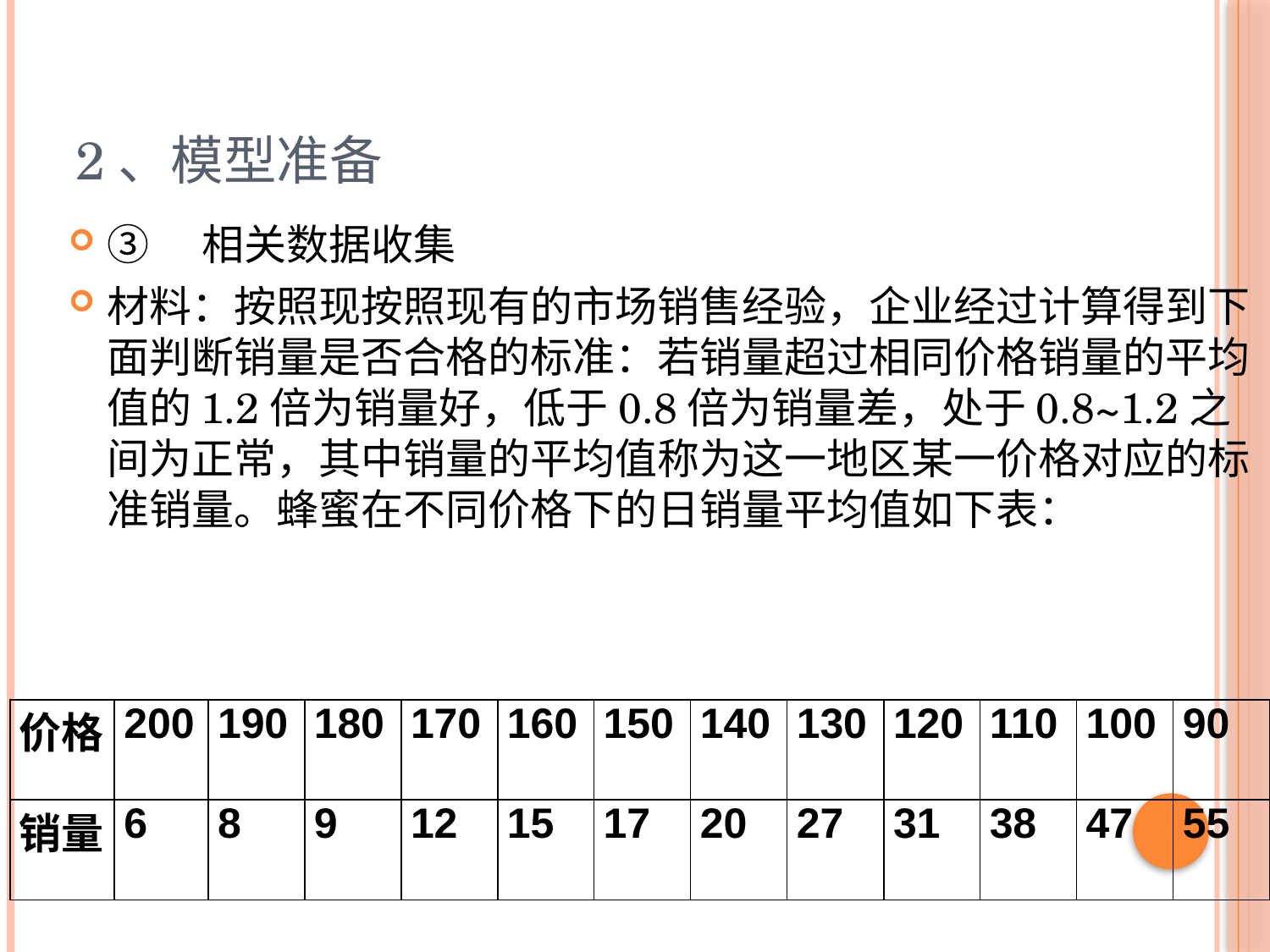

# 2、模型准备
③　相关数据收集
材料：按照现按照现有的市场销售经验，企业经过计算得到下面判断销量是否合格的标准：若销量超过相同价格销量的平均值的1.2倍为销量好，低于0.8倍为销量差，处于0.8~1.2之间为正常，其中销量的平均值称为这一地区某一价格对应的标准销量。蜂蜜在不同价格下的日销量平均值如下表：
| 价格 | 200 | 190 | 180 | 170 | 160 | 150 | 140 | 130 | 120 | 110 | 100 | 90 |
| --- | --- | --- | --- | --- | --- | --- | --- | --- | --- | --- | --- | --- |
| 销量 | 6 | 8 | 9 | 12 | 15 | 17 | 20 | 27 | 31 | 38 | 47 | 55 |